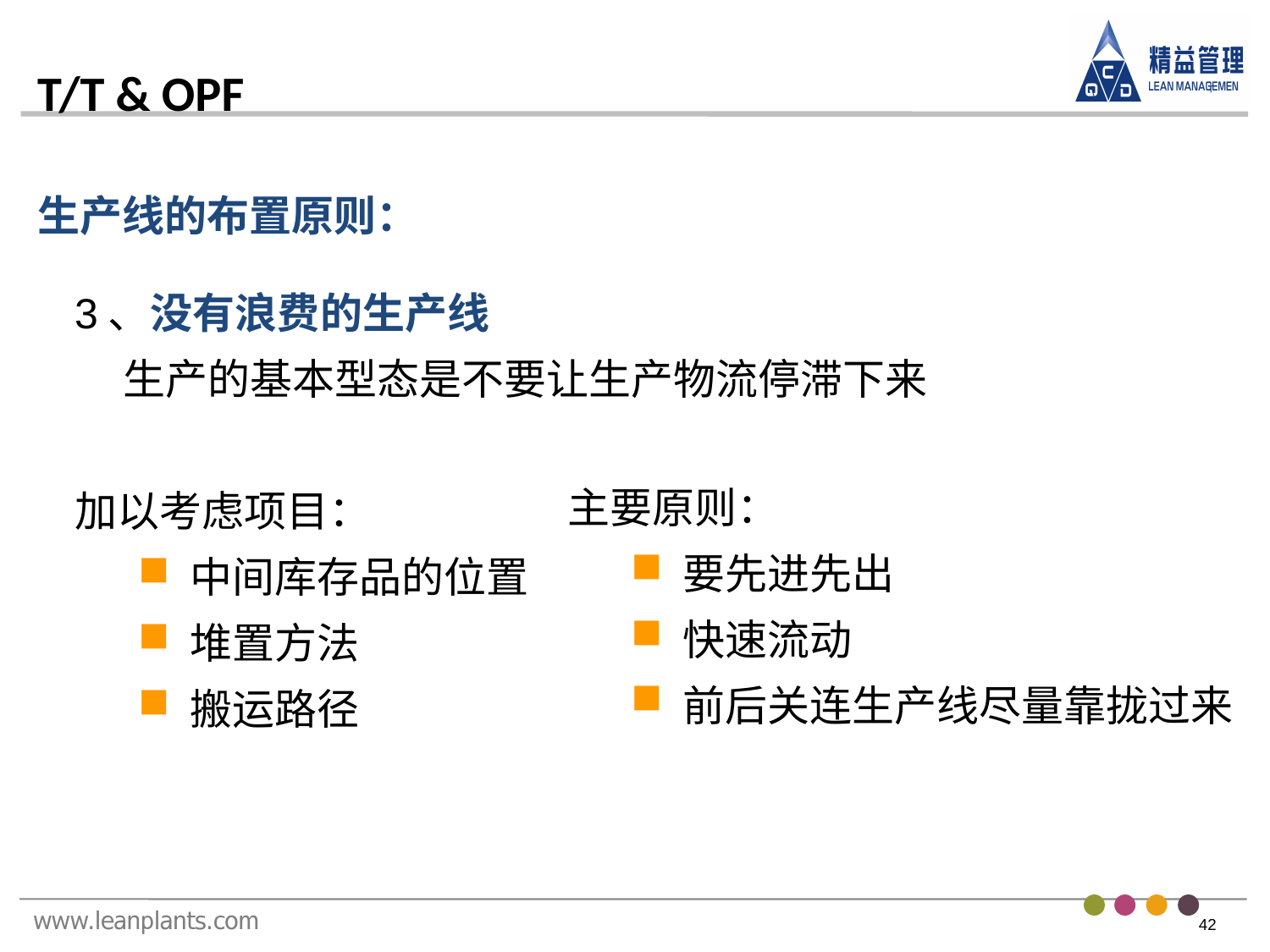

生产线的布置原则：
3、没有浪费的生产线
    生产的基本型态是不要让生产物流停滞下来

加以考虑项目：
 中间库存品的位置
 堆置方法
 搬运路径
主要原则：
 要先进先出
 快速流动
 前后关连生产线尽量靠拢过来